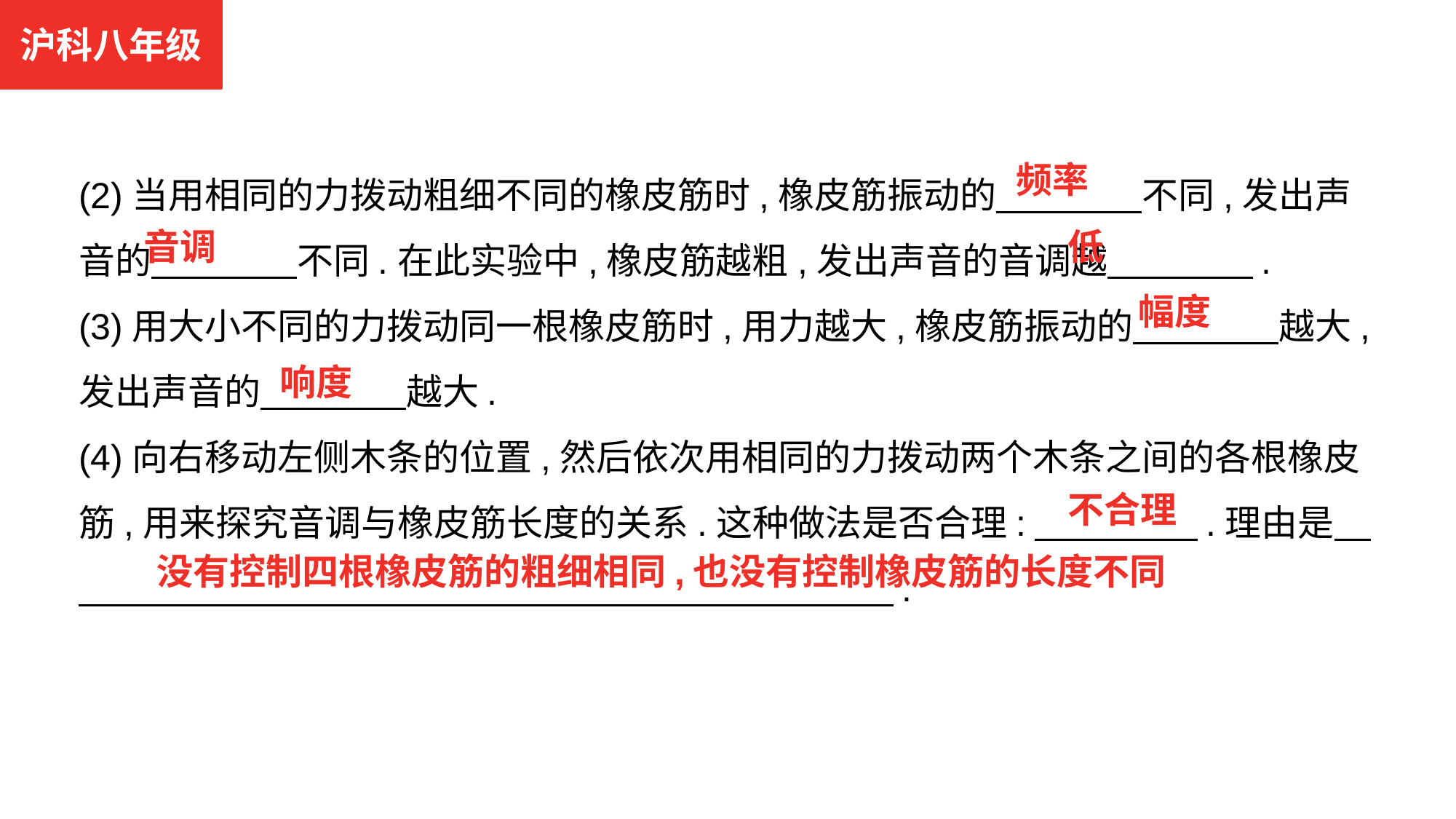

沪科八年级
(2)当用相同的力拨动粗细不同的橡皮筋时,橡皮筋振动的　　　　不同,发出声音的　　　　不同.在此实验中,橡皮筋越粗,发出声音的音调越　　　　.
(3)用大小不同的力拨动同一根橡皮筋时,用力越大,橡皮筋振动的　　　　越大,发出声音的　　　　越大.
(4)向右移动左侧木条的位置,然后依次用相同的力拨动两个木条之间的各根橡皮筋,用来探究音调与橡皮筋长度的关系.这种做法是否合理:　　           .理由是　                         　　　　　　　　　　　　　　　　　.
频率
音调
低
幅度
响度
不合理
没有控制四根橡皮筋的粗细相同,也没有控制橡皮筋的长度不同